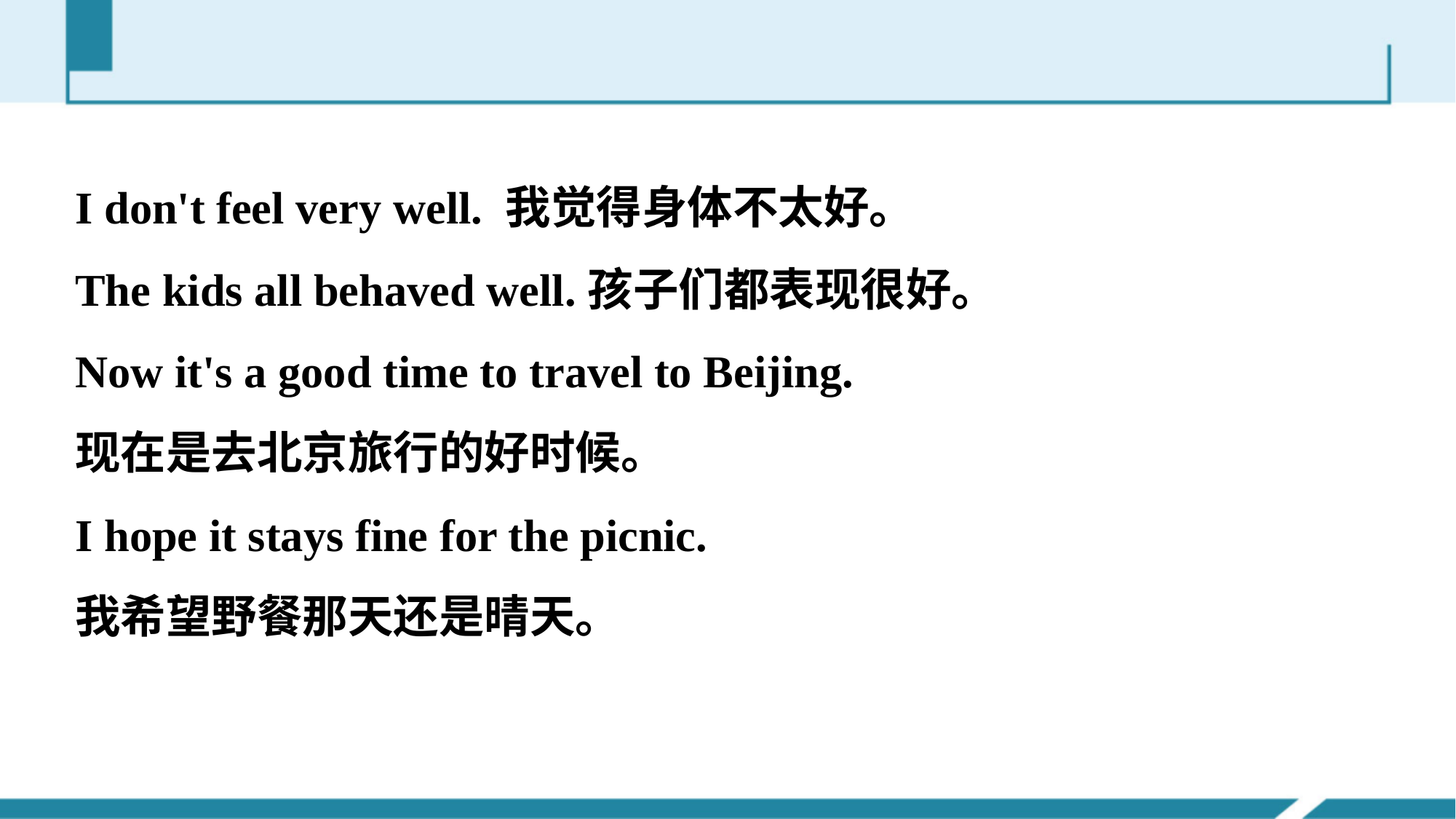

I don't feel very well. 我觉得身体不太好。
The kids all behaved well.孩子们都表现很好。
Now it's a good time to travel to Beijing.
现在是去北京旅行的好时候。
I hope it stays fine for the picnic.
我希望野餐那天还是晴天。